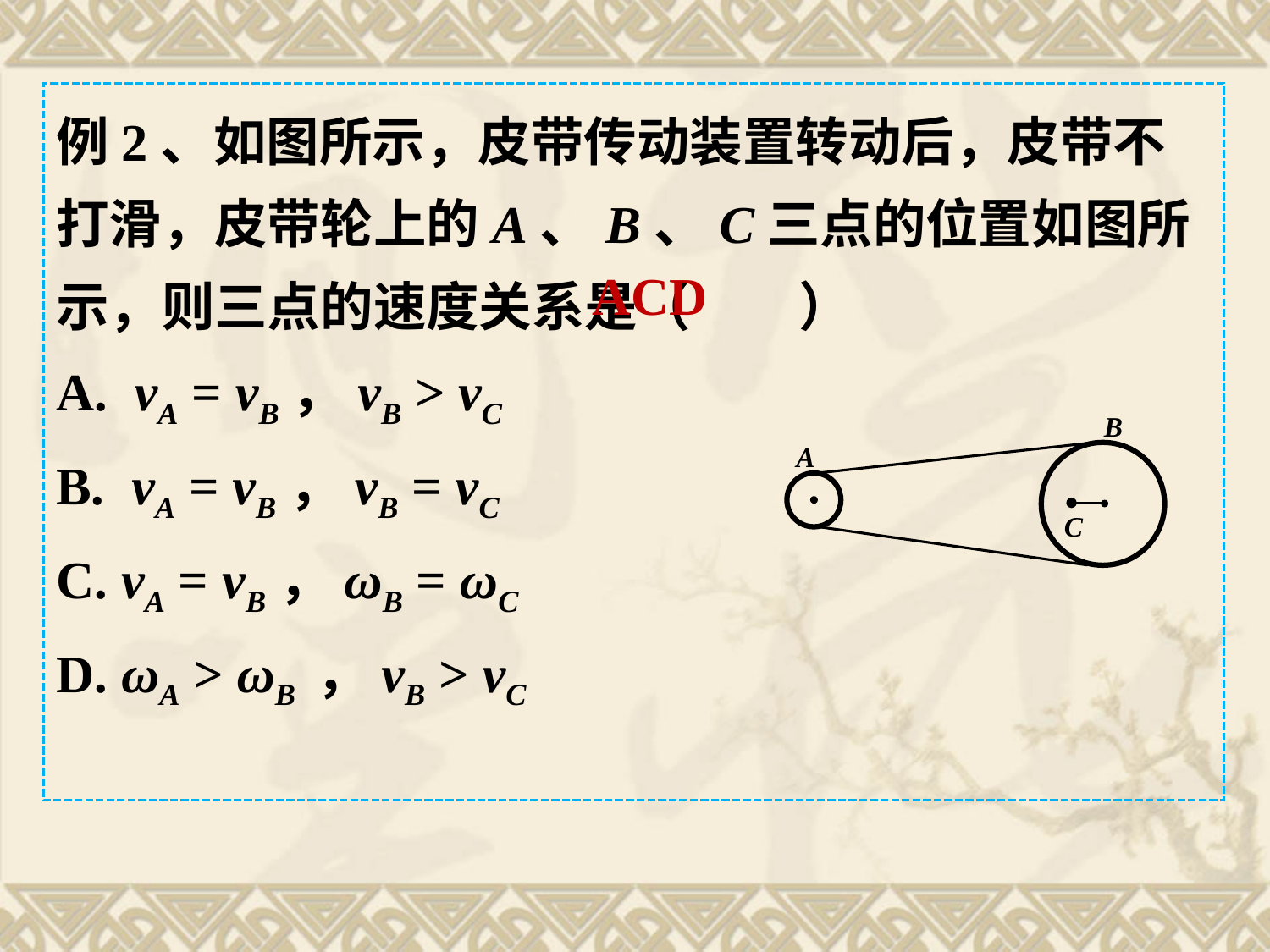

例2、如图所示，皮带传动装置转动后，皮带不打滑，皮带轮上的A、B、C三点的位置如图所示，则三点的速度关系是（         ）
A.  vA = vB，vB > vC
B.  vA = vB，vB = vC
C. vA = vB，ωB = ωC
D. ωA > ωB ，vB > vC

ACD
B
A

C